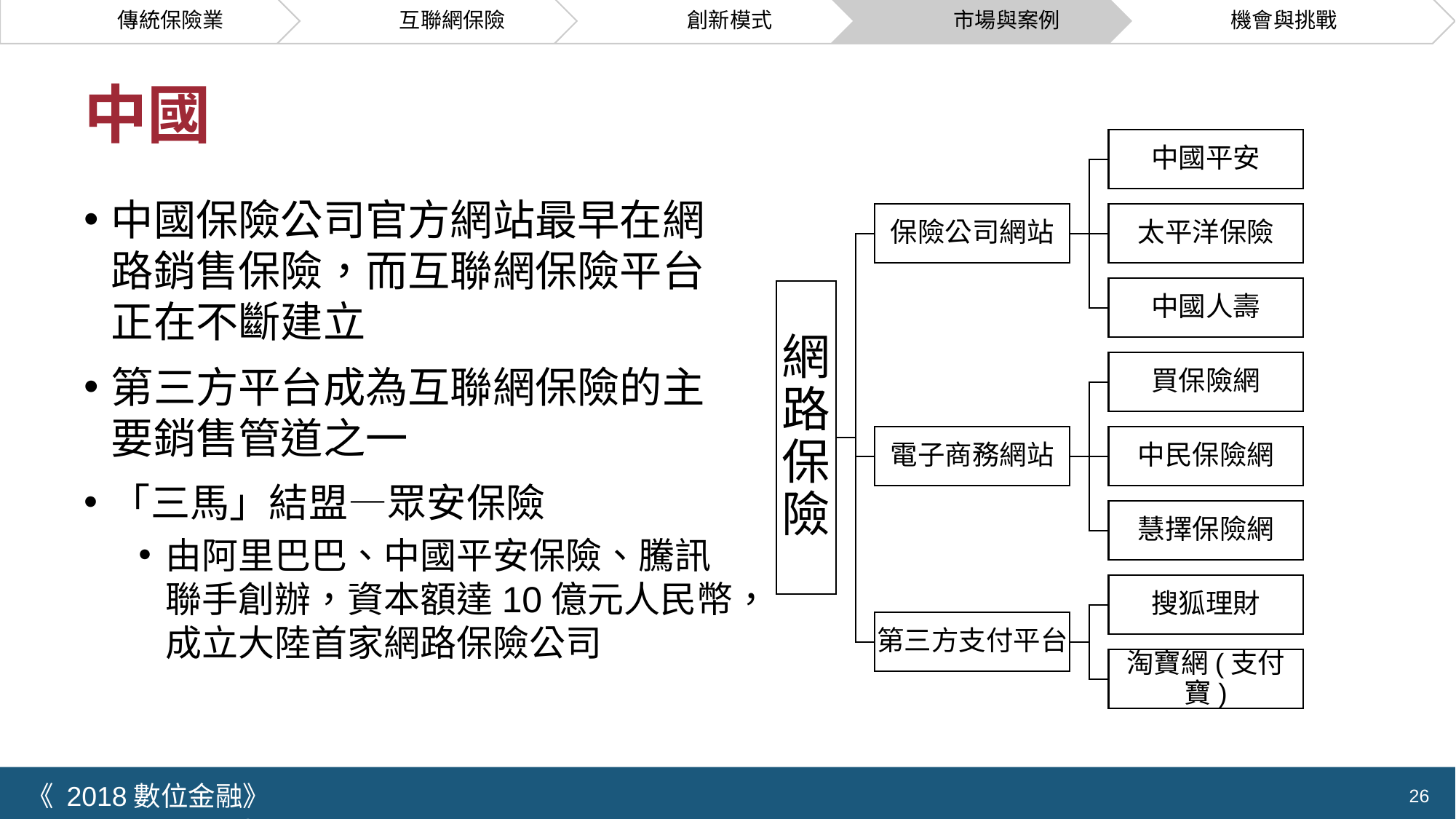

傳統保險業
互聯網保險
創新模式
市場與案例
機會與挑戰
# 中國

網路保險
保險公司網站
中國平安
太平洋保險
中國人壽
電子商務網站
買保險網
中民保險網
慧擇保險網
第三方支付平台
搜狐理財
淘寶網(支付寶)
中國保險公司官方網站最早在網路銷售保險，而互聯網保險平台正在不斷建立
第三方平台成為互聯網保險的主要銷售管道之一
「三馬」結盟—眾安保險
由阿里巴巴、中國平安保險、騰訊聯手創辦，資本額達10億元人民幣，成立大陸首家網路保險公司

《 2018數位金融》                                                                                                                                             	NCTU.IIM.IEBI Lab
26